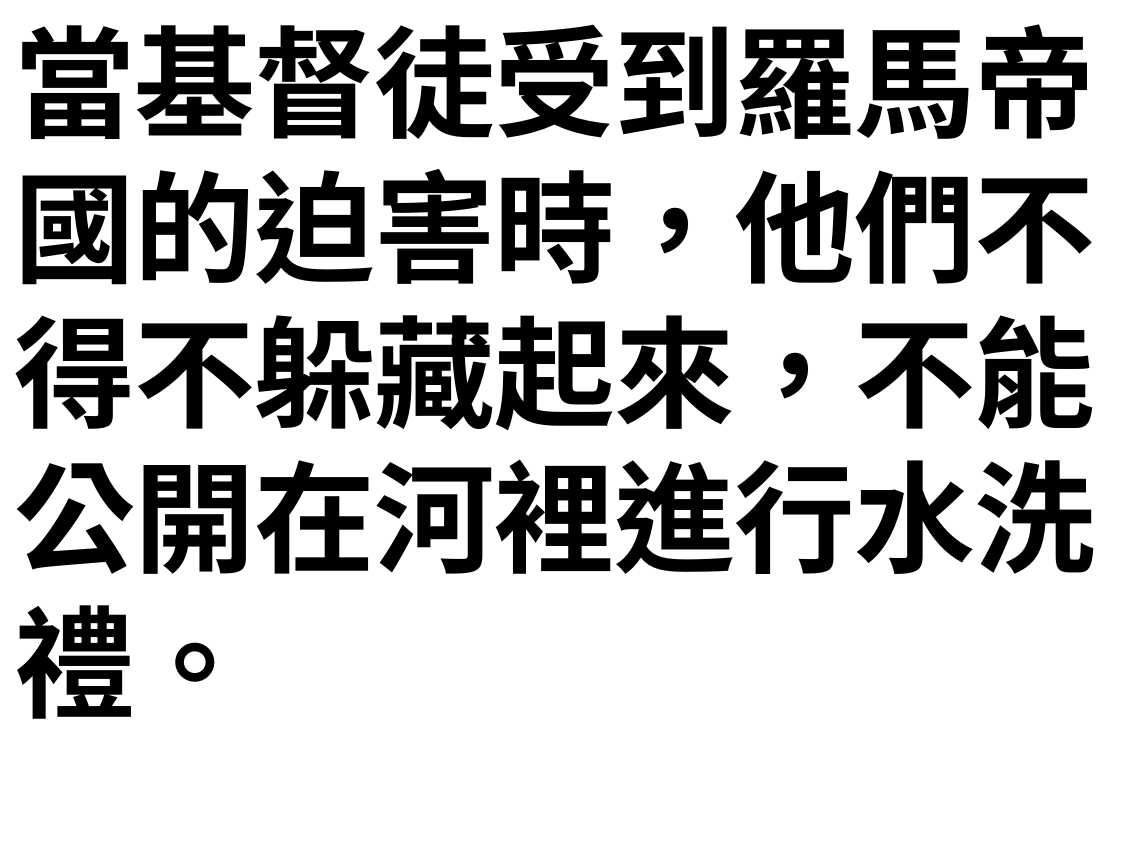

當基督徒受到羅馬帝國的迫害時，他們不得不躲藏起來，不能公開在河裡進行水洗禮。